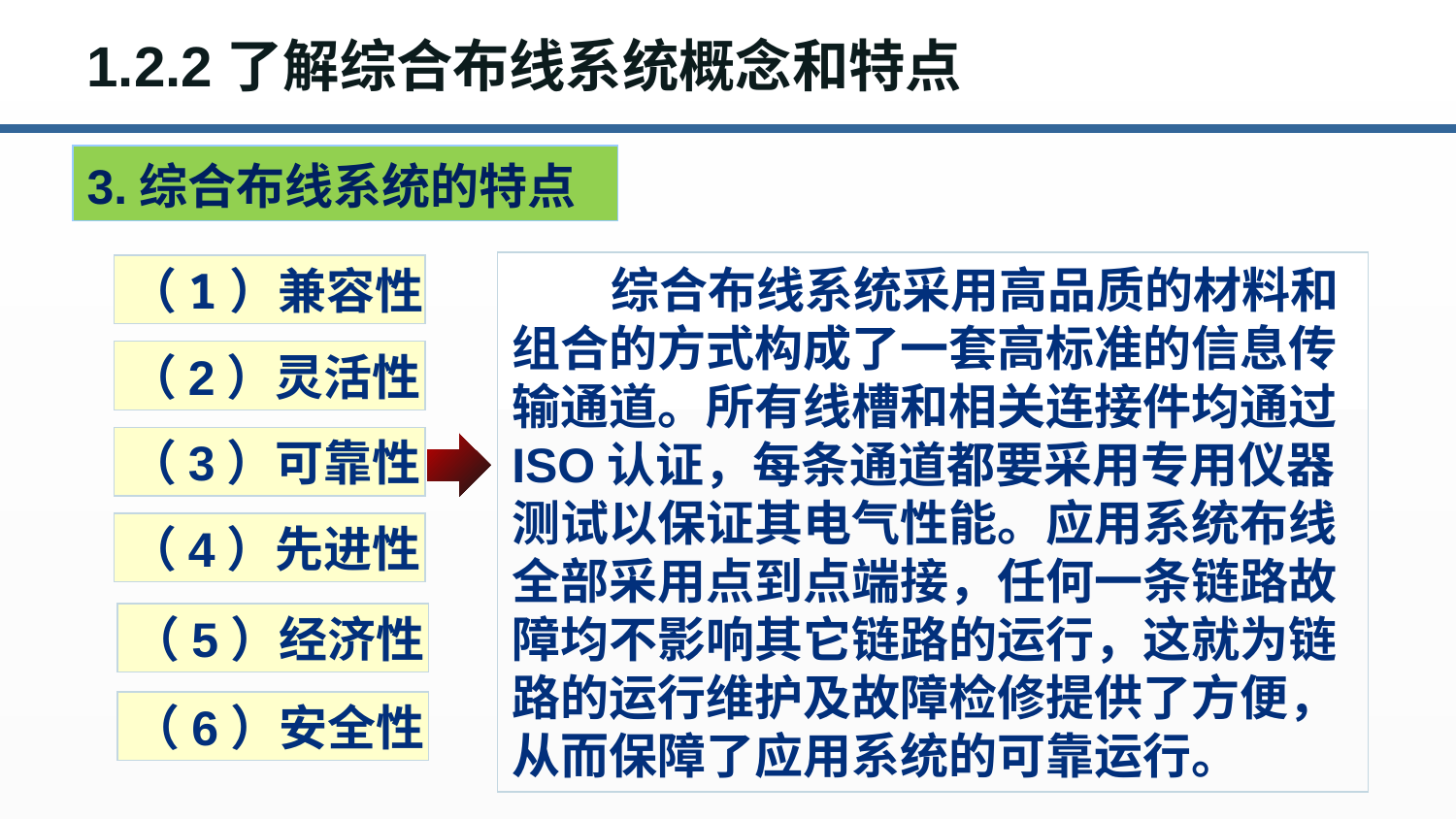

# 1.2.2了解综合布线系统概念和特点
3.综合布线系统的特点
        综合布线系统采用高品质的材料和组合的方式构成了一套高标准的信息传输通道。所有线槽和相关连接件均通过ISO认证，每条通道都要采用专用仪器测试以保证其电气性能。应用系统布线全部采用点到点端接，任何一条链路故障均不影响其它链路的运行，这就为链路的运行维护及故障检修提供了方便，从而保障了应用系统的可靠运行。
（1）兼容性
（2）灵活性
（3）可靠性

（4）先进性
（5）经济性
（6）安全性